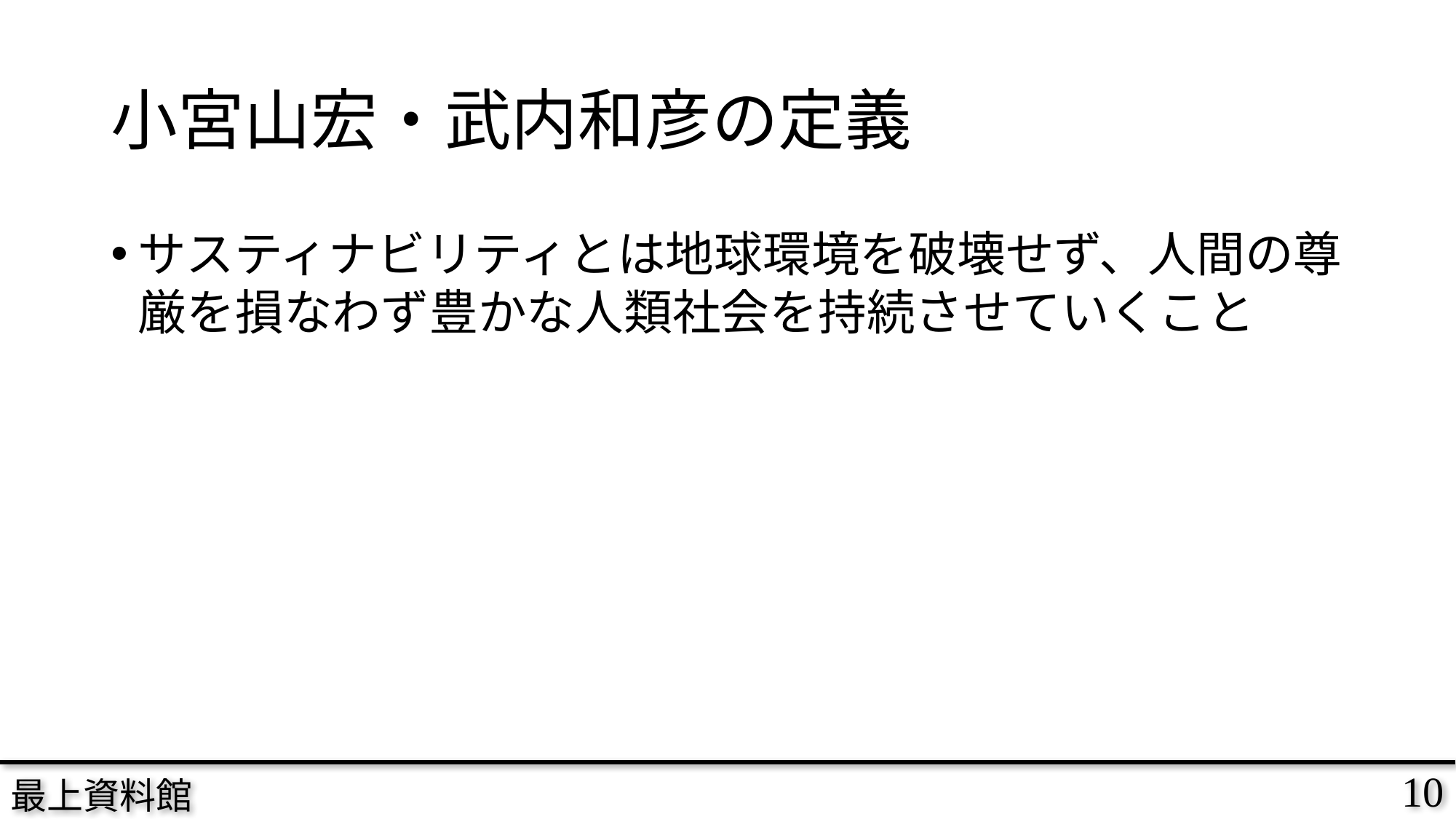

# 小宮山宏・武内和彦の定義
サスティナビリティとは地球環境を破壊せず、人間の尊厳を損なわず豊かな人類社会を持続させていくこと